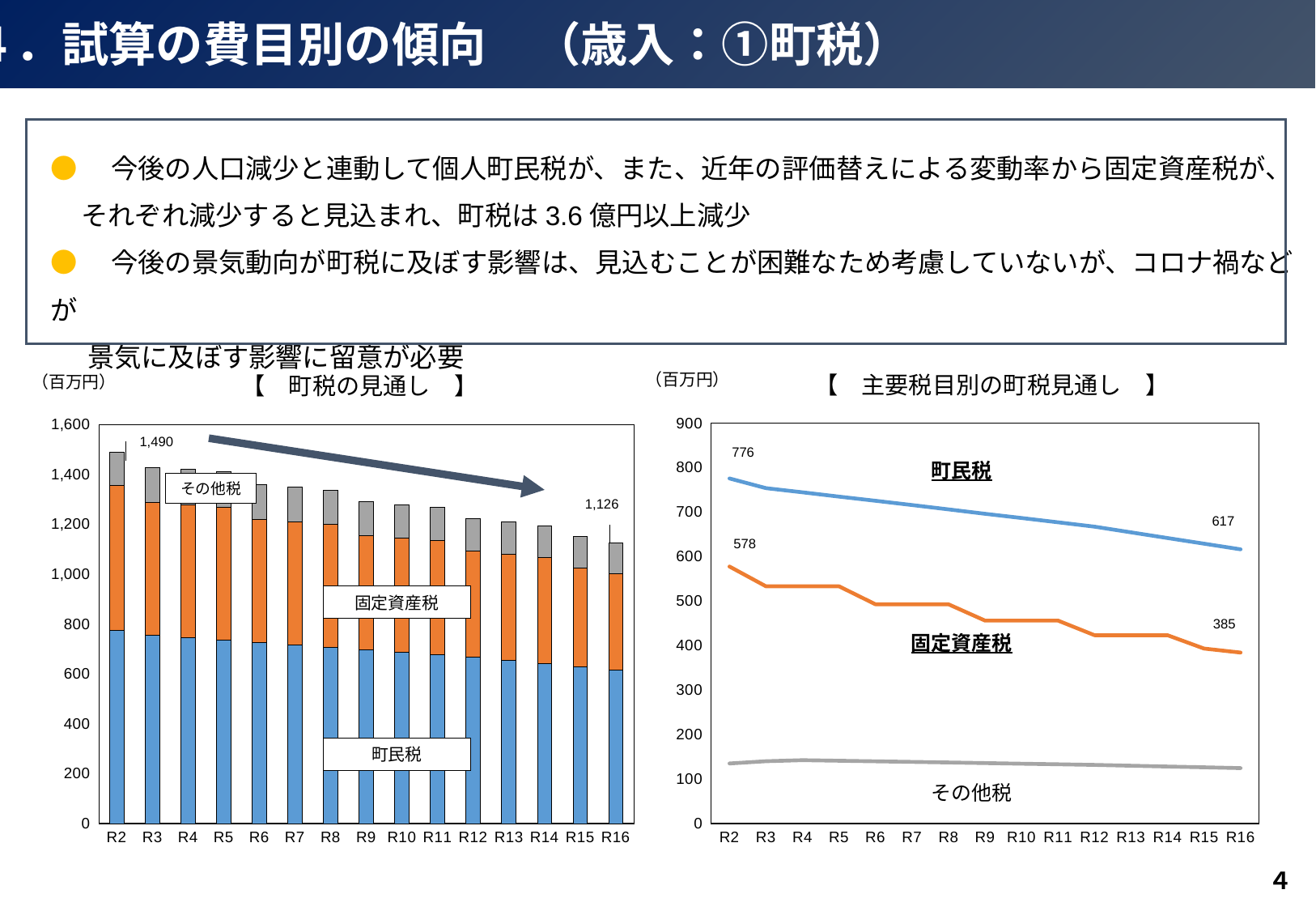

４．試算の費目別の傾向　（歳入：①町税）

●　今後の人口減少と連動して個人町民税が、また、近年の評価替えによる変動率から固定資産税が、
     それぞれ減少すると見込まれ、町税は3.6億円以上減少
●　今後の景気動向が町税に及ぼす影響は、見込むことが困難なため考慮していないが、コロナ禍などが
     景気に及ぼす影響に留意が必要
（百万円）
【　主要税目別の町税見通し　】
【　町税の見通し　】
（百万円）

### Chart

| Category | 市民税 | 固定資産税 | その他税 |
|---|---|---|---|
| R2 | 776.2573591065293 | 578.1556666666667 | 135.19297422680398 |
| R3 | 754.4550515463918 | 533.6279763871324 | 140.26497206647576 |
| R4 | 745.0780515463917 | 533.6279763871324 | 142.6389720664758 |
| R5 | 735.3610515463918 | 533.6279763871324 | 141.35797206647578 |
| R6 | 726.0350515463917 | 493.25239632596686 | 140.0885521276414 |
| R7 | 716.4410515463918 | 493.25239632596686 | 138.8305521276414 |
| R8 | 706.6940515463918 | 493.25239632596686 | 137.4445521276414 |
| R9 | 696.8550515463918 | 456.70965722917987 | 136.07329122442846 |
| R10 | 687.3070515463918 | 456.70965722917987 | 134.71629122442846 |
| R11 | 677.6850515463918 | 456.70965722917987 | 133.37129122442846 |
| R12 | 667.8330515463917 | 423.61622726878005 | 132.04072118482807 |
| R13 | 655.0310515463918 | 423.61622726878005 | 130.19672118482808 |
| R14 | 642.3100515463918 | 423.61622726878005 | 128.3777211848281 |
| R15 | 629.6400515463918 | 393.6287377728675 | 126.58521068074066 |
| R16 | 616.9090515463918 | 384.5656997676513 | 124.81724868595693 |

### Chart

| Category | 市民税 | 固定資産税 | その他税 |
|---|---|---|---|
| R2 | 776.2573591065293 | 578.1556666666667 | 135.19297422680398 |
| R3 | 754.4550515463918 | 533.6279763871324 | 140.26497206647576 |
| R4 | 745.0780515463917 | 533.6279763871324 | 142.6389720664758 |
| R5 | 735.3610515463918 | 533.6279763871324 | 141.35797206647578 |
| R6 | 726.0350515463917 | 493.25239632596686 | 140.0885521276414 |
| R7 | 716.4410515463918 | 493.25239632596686 | 138.8305521276414 |
| R8 | 706.6940515463918 | 493.25239632596686 | 137.4445521276414 |
| R9 | 696.8550515463918 | 456.70965722917987 | 136.07329122442846 |
| R10 | 687.3070515463918 | 456.70965722917987 | 134.71629122442846 |
| R11 | 677.6850515463918 | 456.70965722917987 | 133.37129122442846 |
| R12 | 667.8330515463917 | 423.61622726878005 | 132.04072118482807 |
| R13 | 655.0310515463918 | 423.61622726878005 | 130.19672118482808 |
| R14 | 642.3100515463918 | 423.61622726878005 | 128.3777211848281 |
| R15 | 629.6400515463918 | 393.6287377728675 | 126.58521068074066 |
| R16 | 616.9090515463918 | 384.5656997676513 | 124.81724868595693 |
1,490
776
町民税
その他税
1,126
617
578
固定資産税
385
固定資産税
町民税
　その他税
４